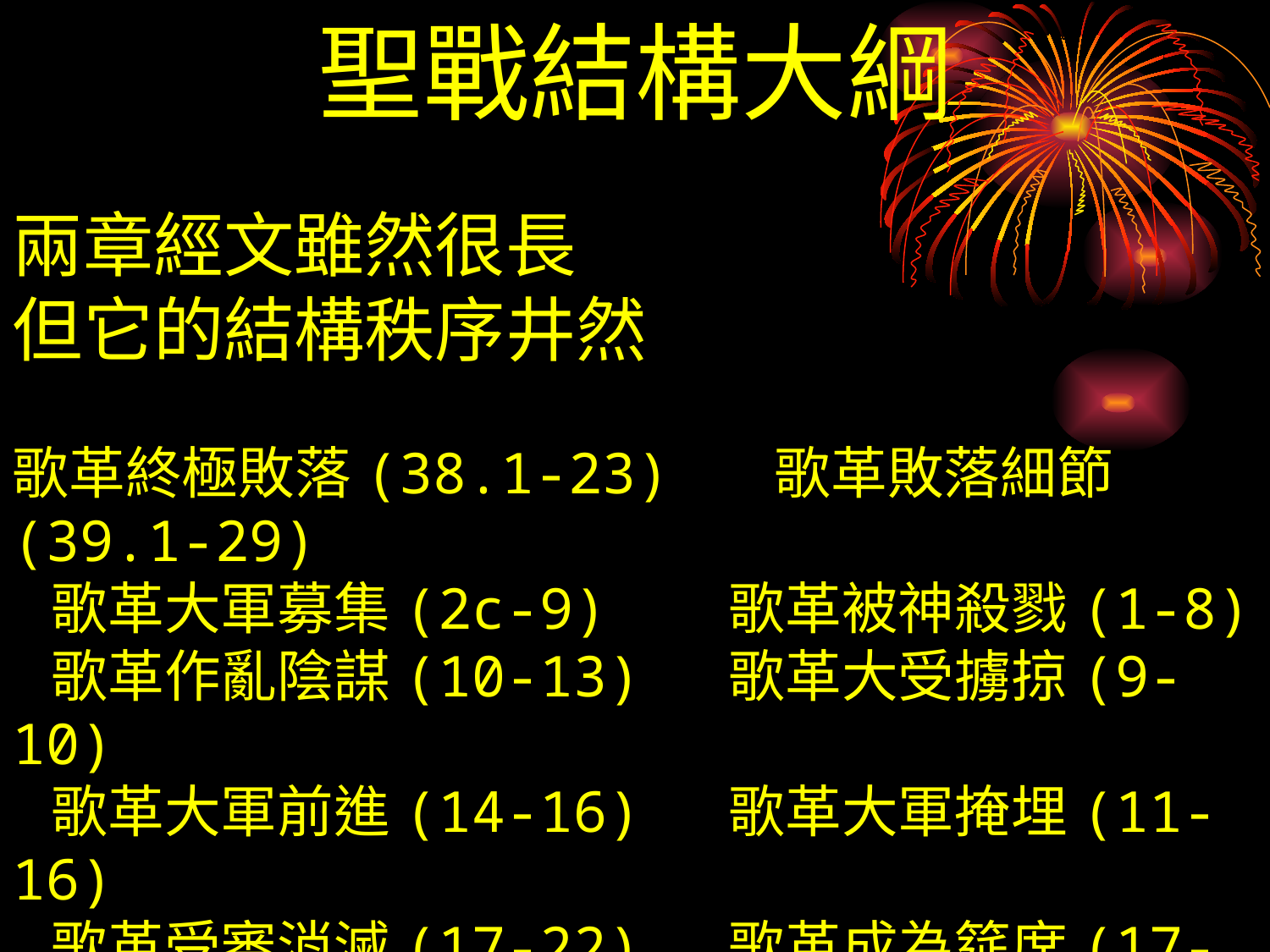

聖戰結構大綱

兩章經文雖然很長
但它的結構秩序井然

歌革終極敗落(38.1-23)	歌革敗落細節(39.1-29)
  歌革大軍募集(2c-9)	  歌革被神殺戮(1-8)
  歌革作亂陰謀(10-13)	  歌革大受擄掠(9-10)
  歌革大軍前進(14-16)	  歌革大軍掩埋(11-16)
  歌革受審消滅(17-22)	  歌革成為筵席(17-20)
  神的顯大顯聖(23)	  聖靈今日澆灌(21-29)